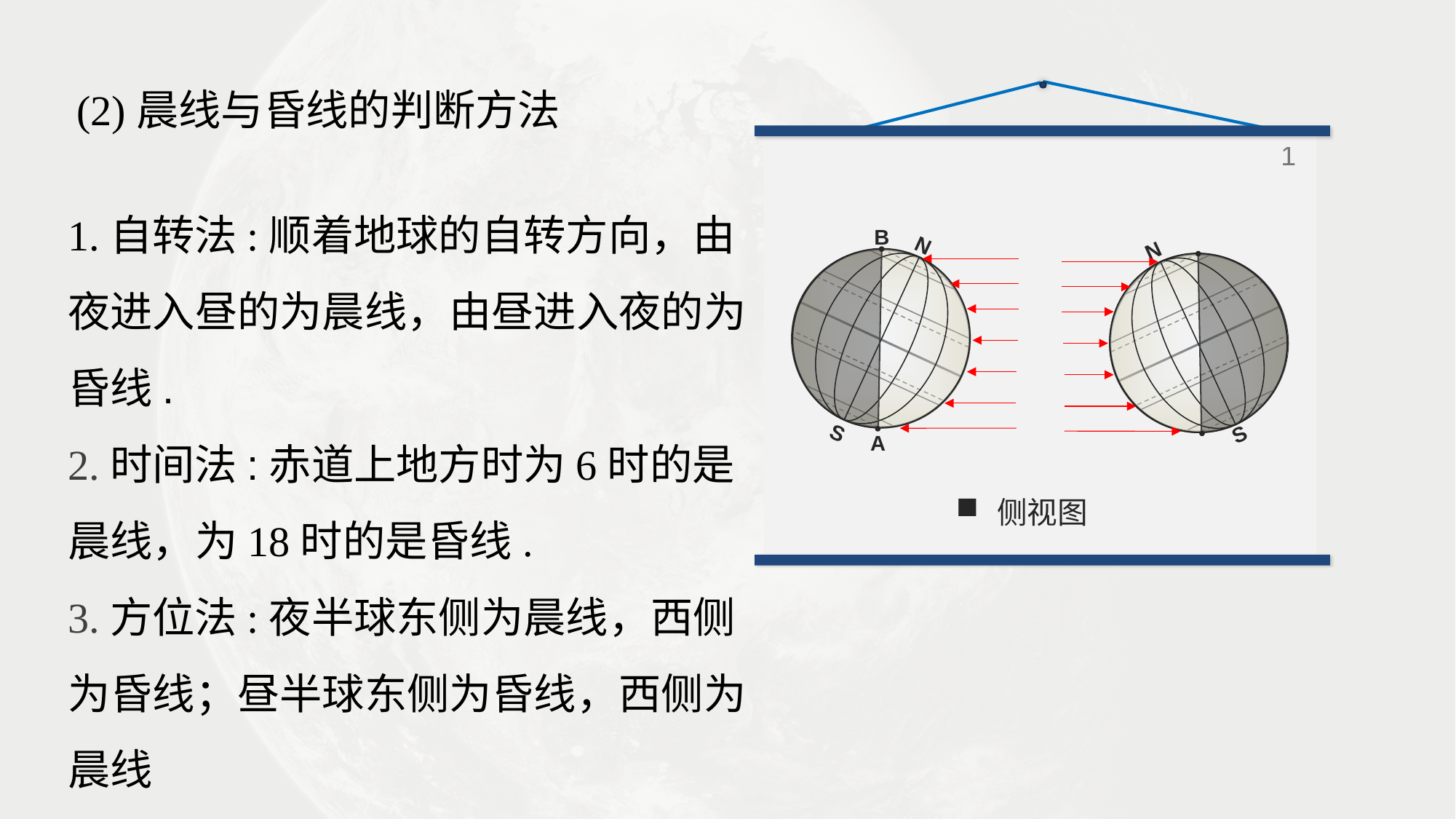

(2)晨线与昏线的判断方法

1
1.自转法:顺着地球的自转方向，由夜进入昼的为晨线，由昼进入夜的为昏线.
2.时间法:赤道上地方时为6时的是晨线，为18时的是昏线.
3.方位法:夜半球东侧为晨线，西侧为昏线；昼半球东侧为昏线，西侧为晨线

N

S

B

A
N

S

D

C

侧视图